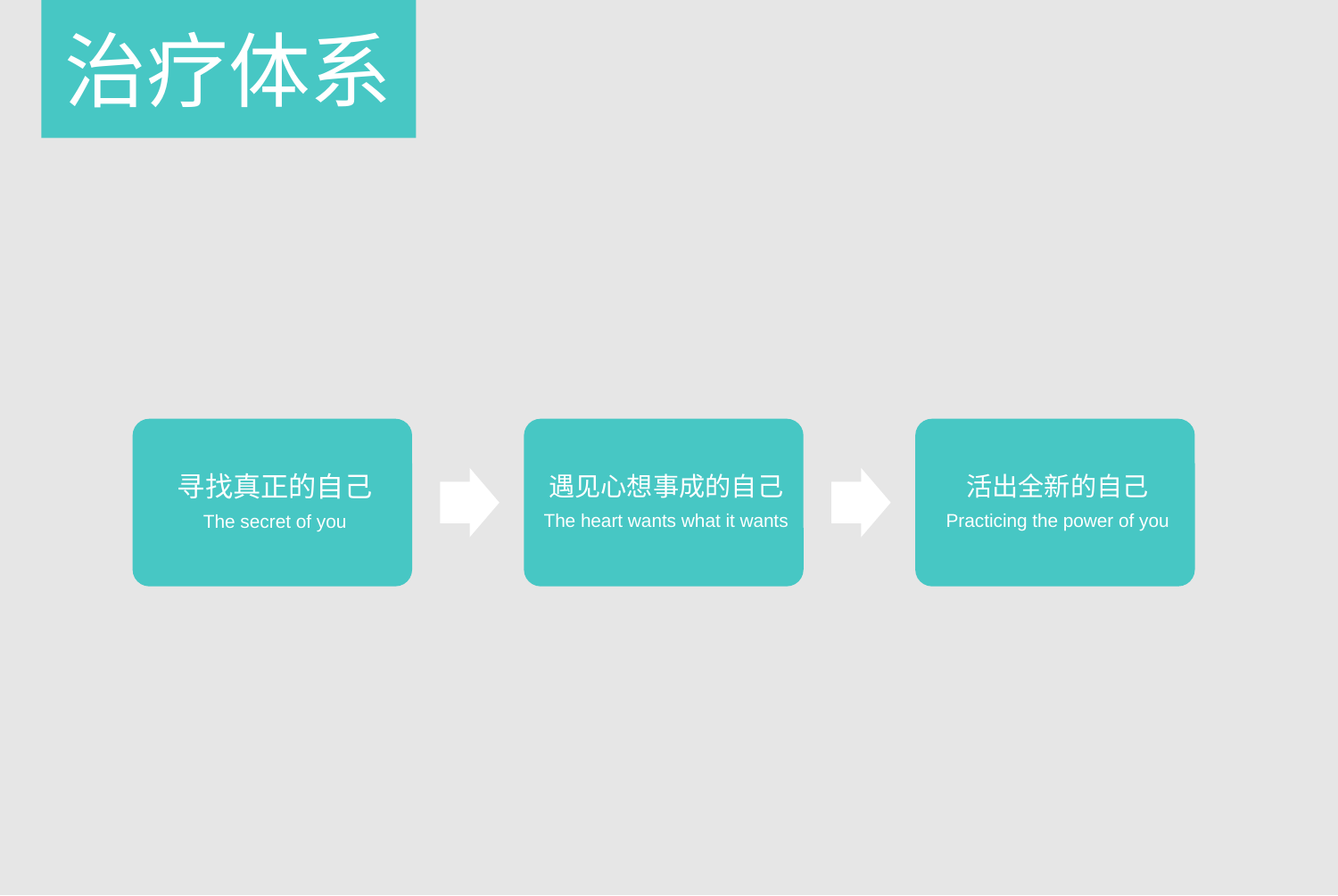

治疗体系
寻找真正的自己
The secret of you

遇见心想事成的自己
The heart wants what it wants

活出全新的自己
Practicing the power of you